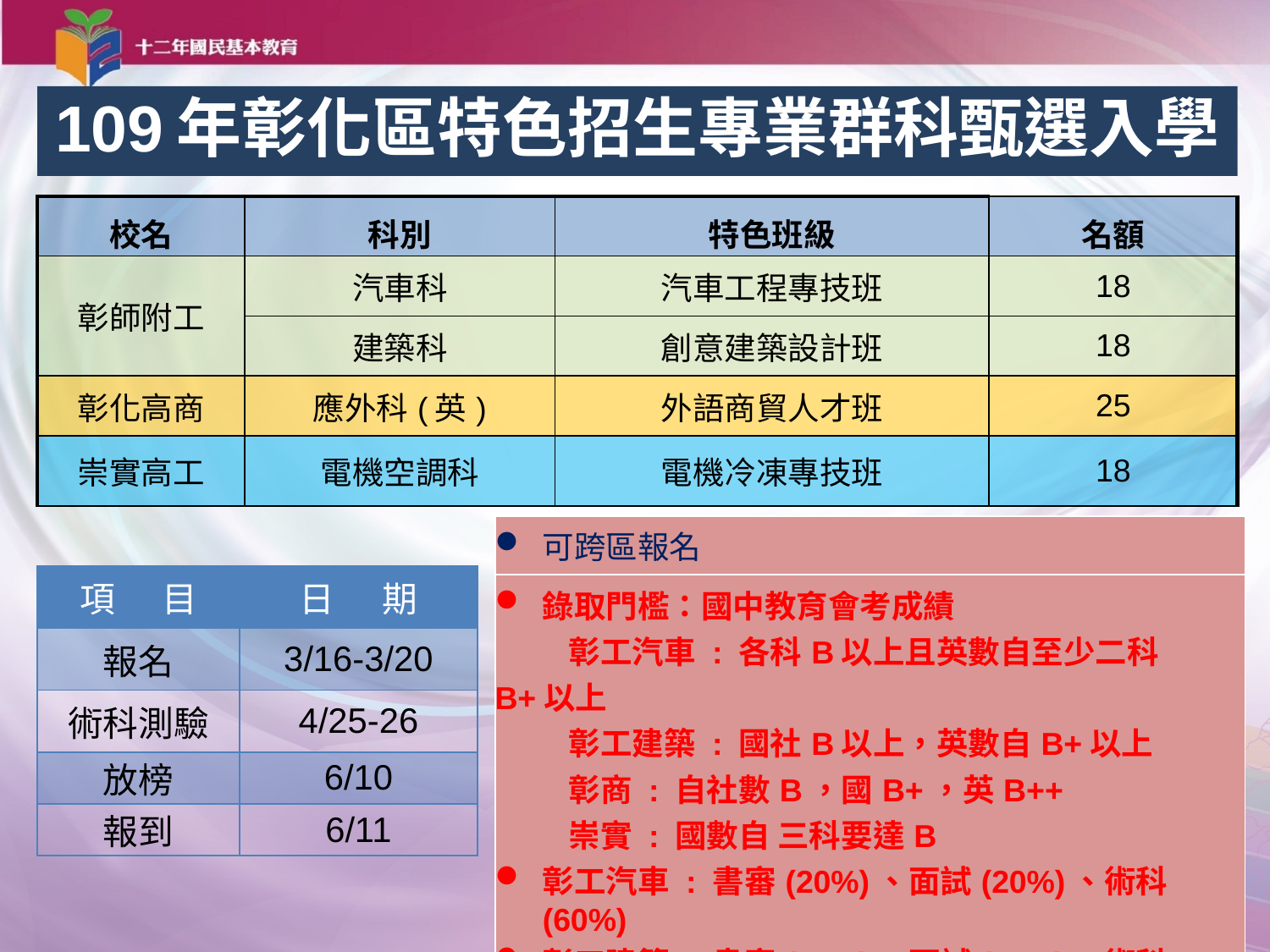

109年彰化區特色招生專業群科甄選入學
| 校名 | 科別 | 特色班級 | 名額 |
| --- | --- | --- | --- |
| 彰師附工 | 汽車科 | 汽車工程專技班 | 18 |
|  | 建築科 | 創意建築設計班 | 18 |
| 彰化高商 | 應外科(英) | 外語商貿人才班 | 25 |
| 崇實高工 | 電機空調科 | 電機冷凍專技班 | 18 |
| 可跨區報名 |
| --- |
| 錄取門檻：國中教育會考成績 彰工汽車 : 各科B以上且英數自至少二科B+以上 彰工建築 : 國社B以上，英數自B+以上 彰商 : 自社數B，國B+，英B++ 崇實 : 國數自 三科要達B 彰工汽車 : 書審(20%)、面試(20%)、術科(60%) 彰工建築 : 書審(30%)、面試(10%)、術科(60%) 彰商 : 術科(100%) 崇實 : 書審(30%)、術科(70%) |
| 項 目 | 日 期 |
| --- | --- |
| 報名 | 3/16-3/20 |
| 術科測驗 | 4/25-26 |
| 放榜 | 6/10 |
| 報到 | 6/11 |
39